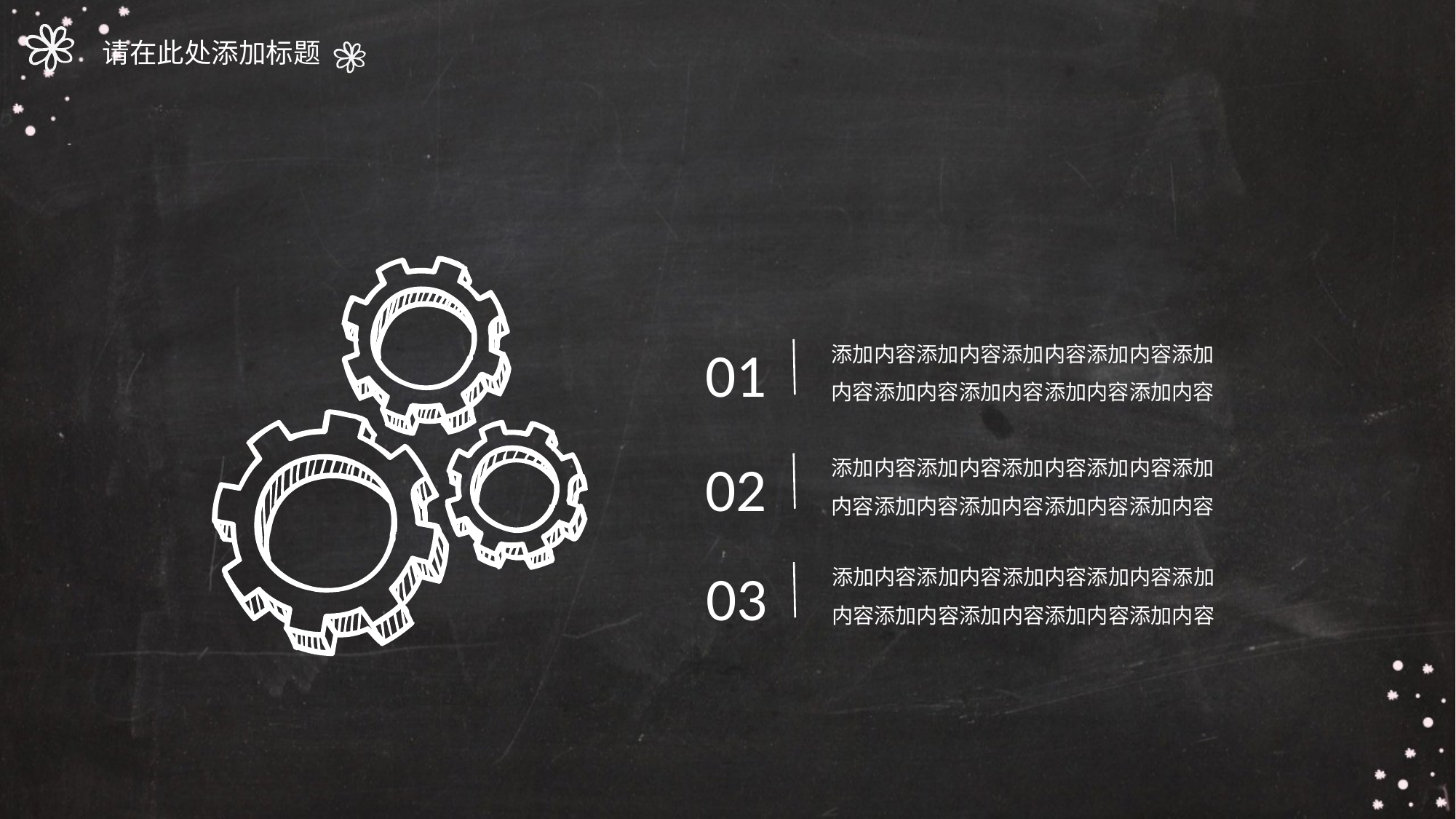

请在此处添加标题

添加内容添加内容添加内容添加内容添加内容添加内容添加内容添加内容添加内容
01
添加内容添加内容添加内容添加内容添加内容添加内容添加内容添加内容添加内容
02
添加内容添加内容添加内容添加内容添加内容添加内容添加内容添加内容添加内容
03